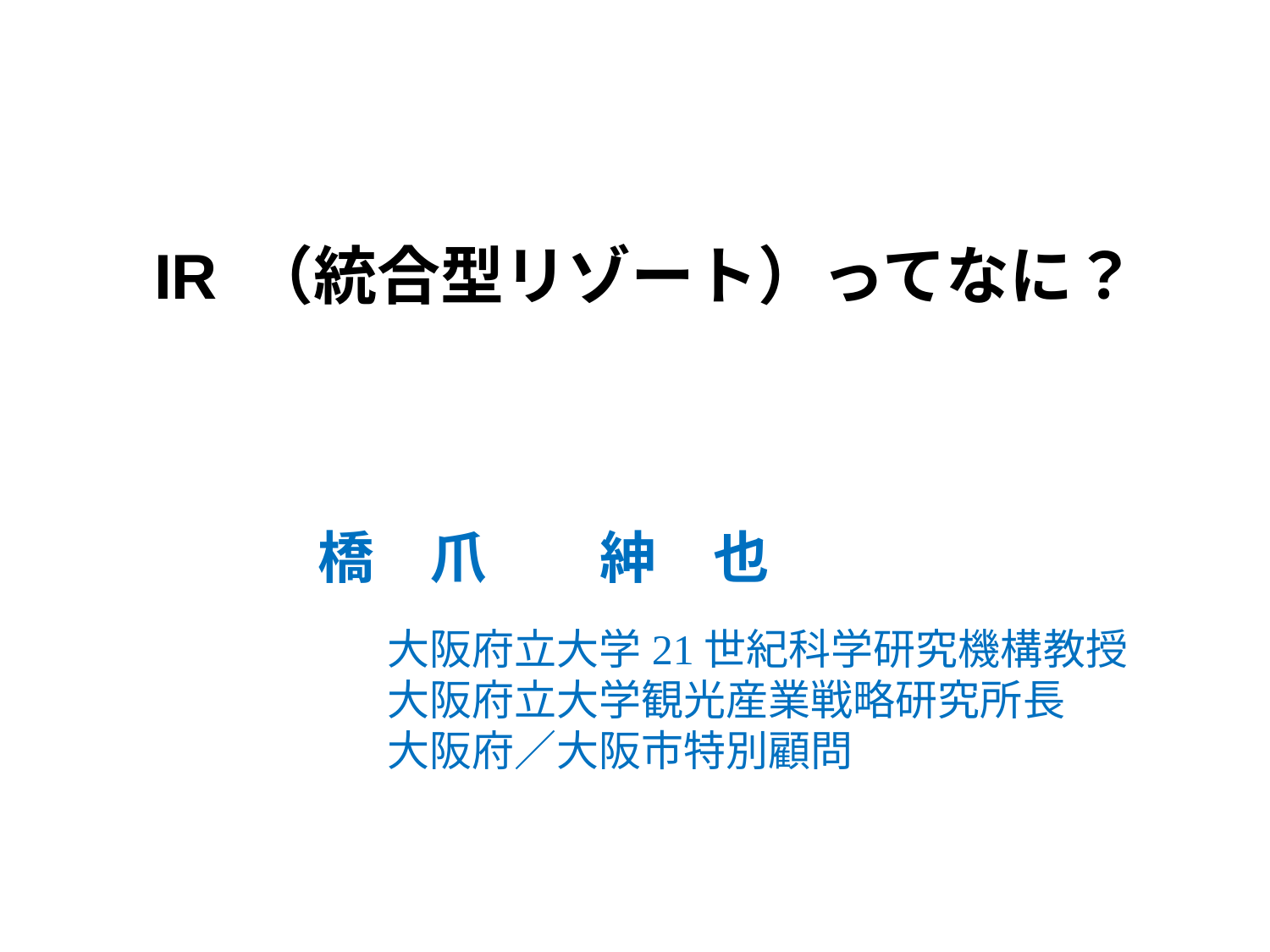

# IR （統合型リゾート）ってなに？
橋　爪　　紳　也
大阪府立大学21世紀科学研究機構教授
大阪府立大学観光産業戦略研究所長
大阪府／大阪市特別顧問